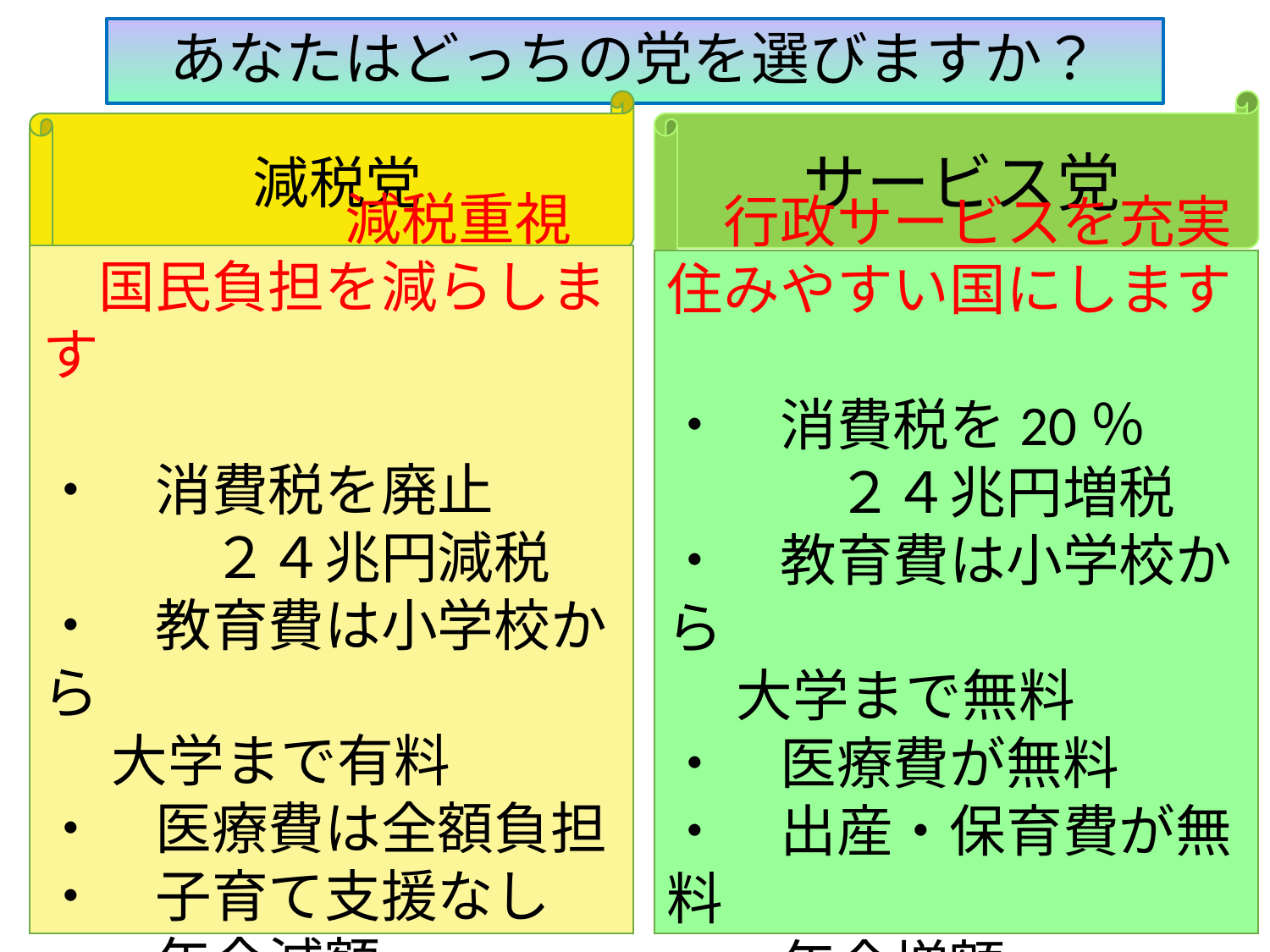

あなたはどっちの党を選びますか？
減税党
サービス党
　　　　　　減税重視
　国民負担を減らします

・　消費税を廃止
　　　２４兆円減税
・　教育費は小学校から
　 大学まで有料
・　医療費は全額負担
・　子育て支援なし
・　年金減額
　行政サービスを充実
住みやすい国にします

・　消費税を20％
　　　２４兆円増税
・　教育費は小学校から
　 大学まで無料
・　医療費が無料
・　出産・保育費が無料
・　年金増額